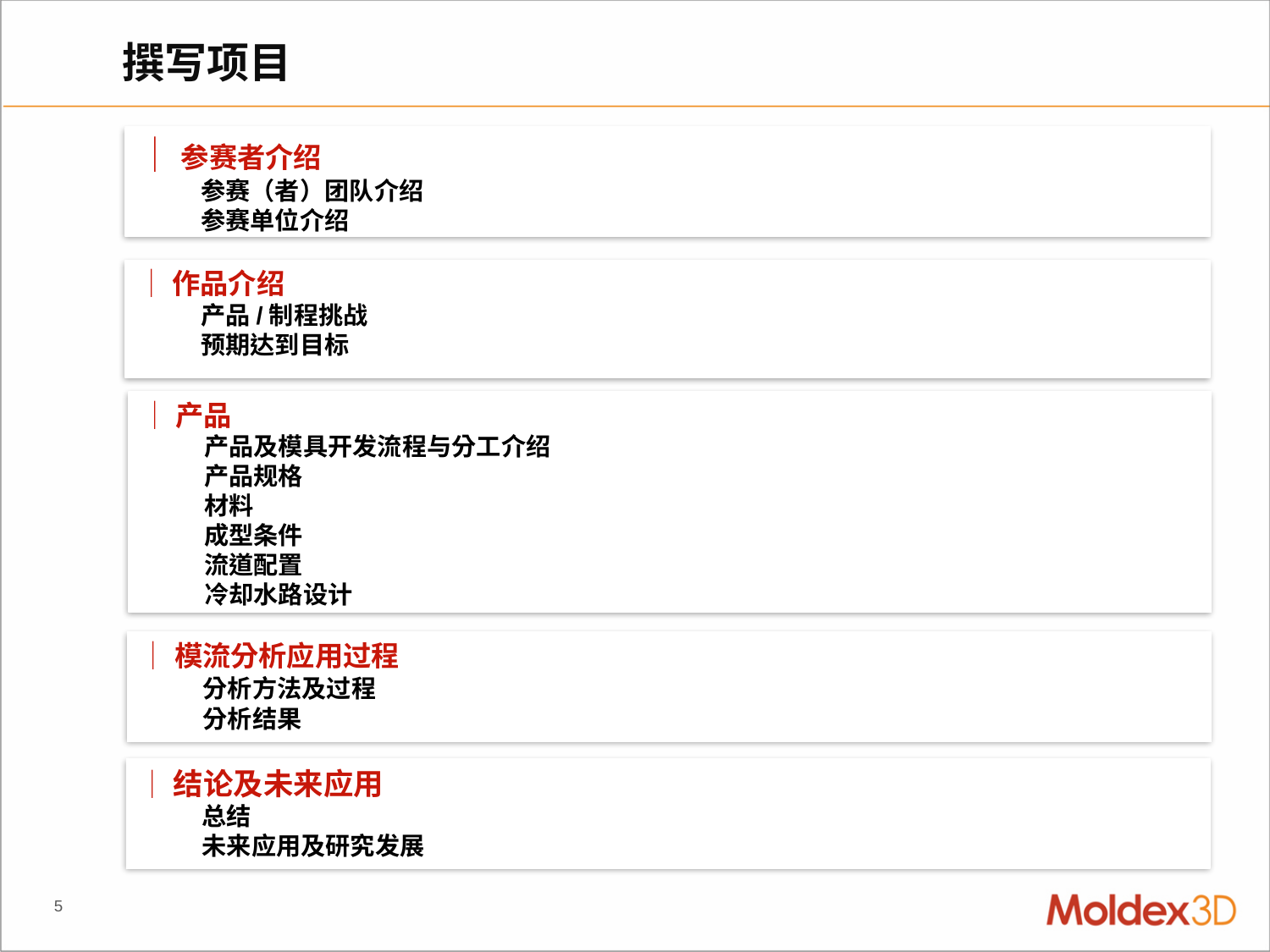

# 撰写项目
│参赛者介绍
参赛（者）团队介绍
参赛单位介绍
│作品介绍
产品/制程挑战
预期达到目标
│产品
产品及模具开发流程与分工介绍
产品规格
材料
成型条件
流道配置
冷却水路设计

│模流分析应用过程
分析方法及过程
分析结果
│结论及未来应用
总结
未来应用及研究发展